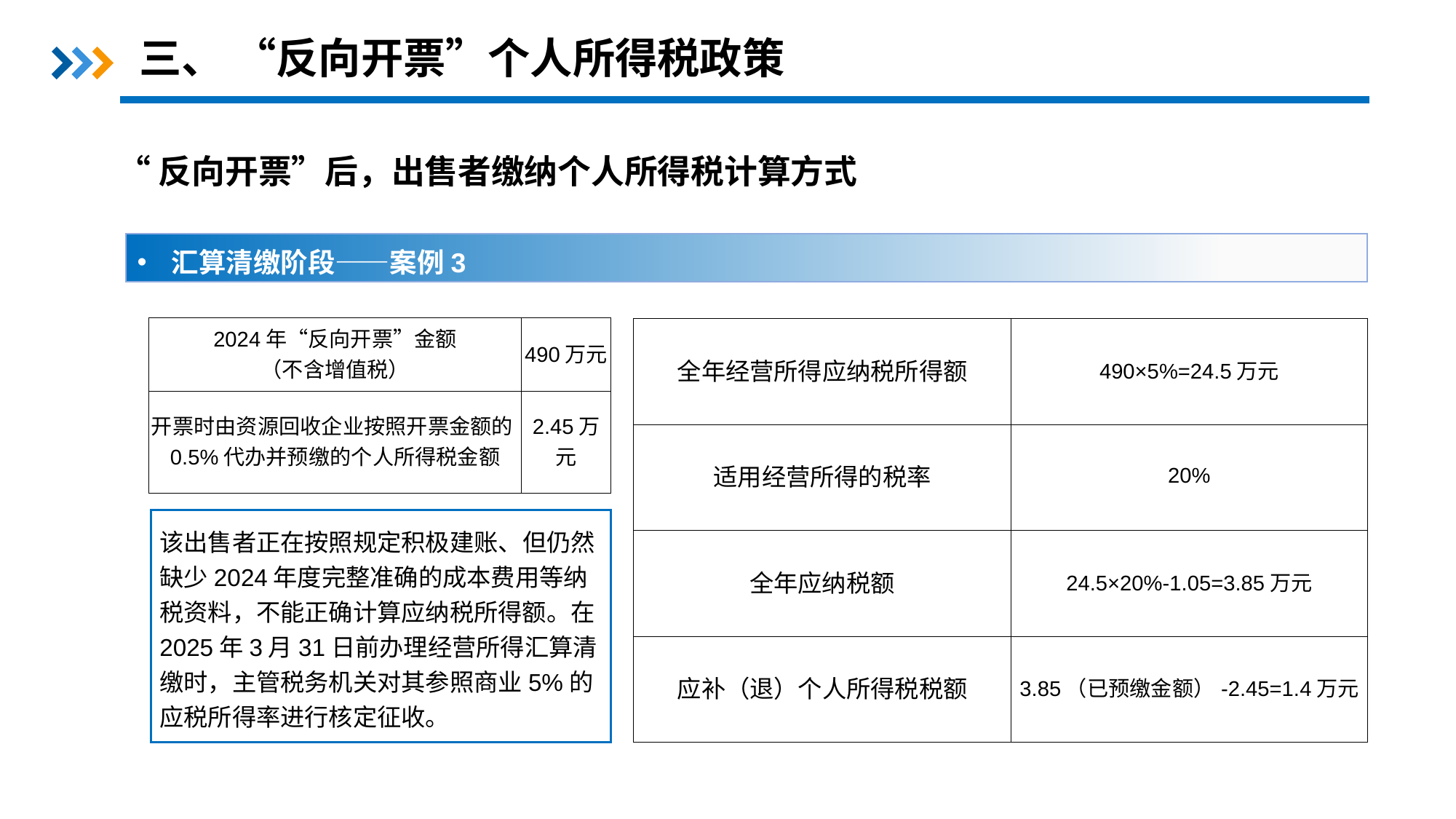

三、 “反向开票”个人所得税政策

“反向开票”后，出售者缴纳个人所得税计算方式
汇算清缴阶段——案例3

| 2024年“反向开票”金额 （不含增值税） | 490万元 |
| --- | --- |
| 开票时由资源回收企业按照开票金额的0.5%代办并预缴的个人所得税金额 | 2.45万元 |
| 全年经营所得应纳税所得额 | 490×5%=24.5万元 |
| --- | --- |
| 适用经营所得的税率 | 20% |
| 全年应纳税额 | 24.5×20%-1.05=3.85万元 |
| 应补（退）个人所得税税额 | 3.85（已预缴金额）-2.45=1.4万元 |

该出售者正在按照规定积极建账、但仍然缺少2024年度完整准确的成本费用等纳税资料，不能正确计算应纳税所得额。在2025年3月31日前办理经营所得汇算清缴时，主管税务机关对其参照商业5%的应税所得率进行核定征收。